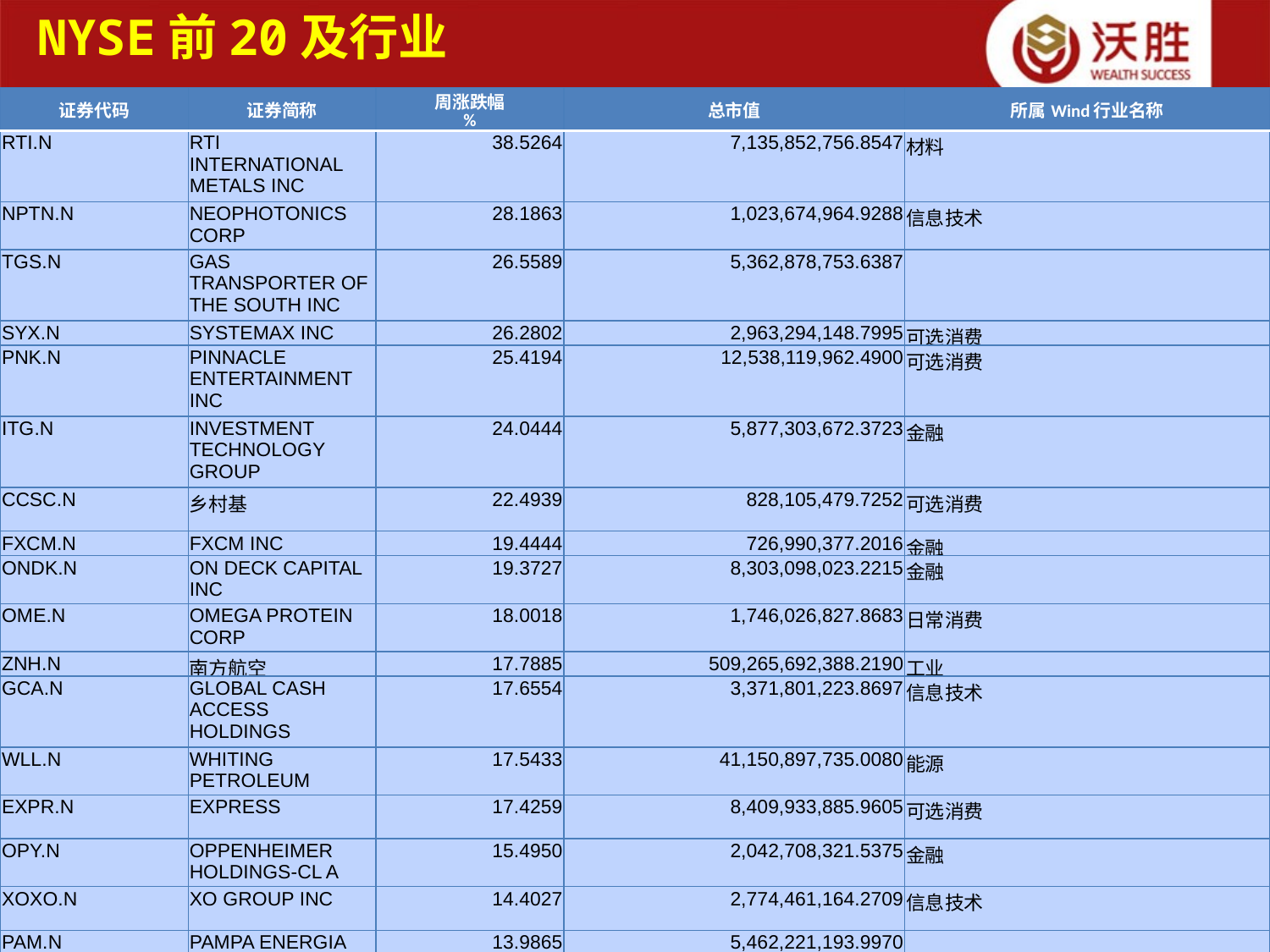

NYSE前20及行业

| 证券代码 | 证券简称 | 周涨跌幅 % | 总市值 | 所属Wind行业名称 |
| --- | --- | --- | --- | --- |
| RTI.N | RTI INTERNATIONAL METALS INC | 38.5264 | 7,135,852,756.8547 | 材料 |
| NPTN.N | NEOPHOTONICS CORP | 28.1863 | 1,023,674,964.9288 | 信息技术 |
| TGS.N | GAS TRANSPORTER OF THE SOUTH INC | 26.5589 | 5,362,878,753.6387 |  |
| SYX.N | SYSTEMAX INC | 26.2802 | 2,963,294,148.7995 | 可选消费 |
| PNK.N | PINNACLE ENTERTAINMENT INC | 25.4194 | 12,538,119,962.4900 | 可选消费 |
| ITG.N | INVESTMENT TECHNOLOGY GROUP | 24.0444 | 5,877,303,672.3723 | 金融 |
| CCSC.N | 乡村基 | 22.4939 | 828,105,479.7252 | 可选消费 |
| FXCM.N | FXCM INC | 19.4444 | 726,990,377.2016 | 金融 |
| ONDK.N | ON DECK CAPITAL INC | 19.3727 | 8,303,098,023.2215 | 金融 |
| OME.N | OMEGA PROTEIN CORP | 18.0018 | 1,746,026,827.8683 | 日常消费 |
| ZNH.N | 南方航空 | 17.7885 | 509,265,692,388.2190 | 工业 |
| GCA.N | GLOBAL CASH ACCESS HOLDINGS | 17.6554 | 3,371,801,223.8697 | 信息技术 |
| WLL.N | WHITING PETROLEUM | 17.5433 | 41,150,897,735.0080 | 能源 |
| EXPR.N | EXPRESS | 17.4259 | 8,409,933,885.9605 | 可选消费 |
| OPY.N | OPPENHEIMER HOLDINGS-CL A | 15.4950 | 2,042,708,321.5375 | 金融 |
| XOXO.N | XO GROUP INC | 14.4027 | 2,774,461,164.2709 | 信息技术 |
| PAM.N | PAMPA ENERGIA SA | 13.9865 | 5,462,221,193.9970 |  |
| FMD.N | THE FIRST MARBLEHEAD CORP | 13.4301 | 443,508,929.8225 | 金融 |
| MTN.N | VAIL RESORTS INC | 12.6949 | 21,680,388,946.9690 | 可选消费 |
| W.N | WAYFAIR INC | 12.6345 | 16,539,371,389.5865 | 可选消费 |
21